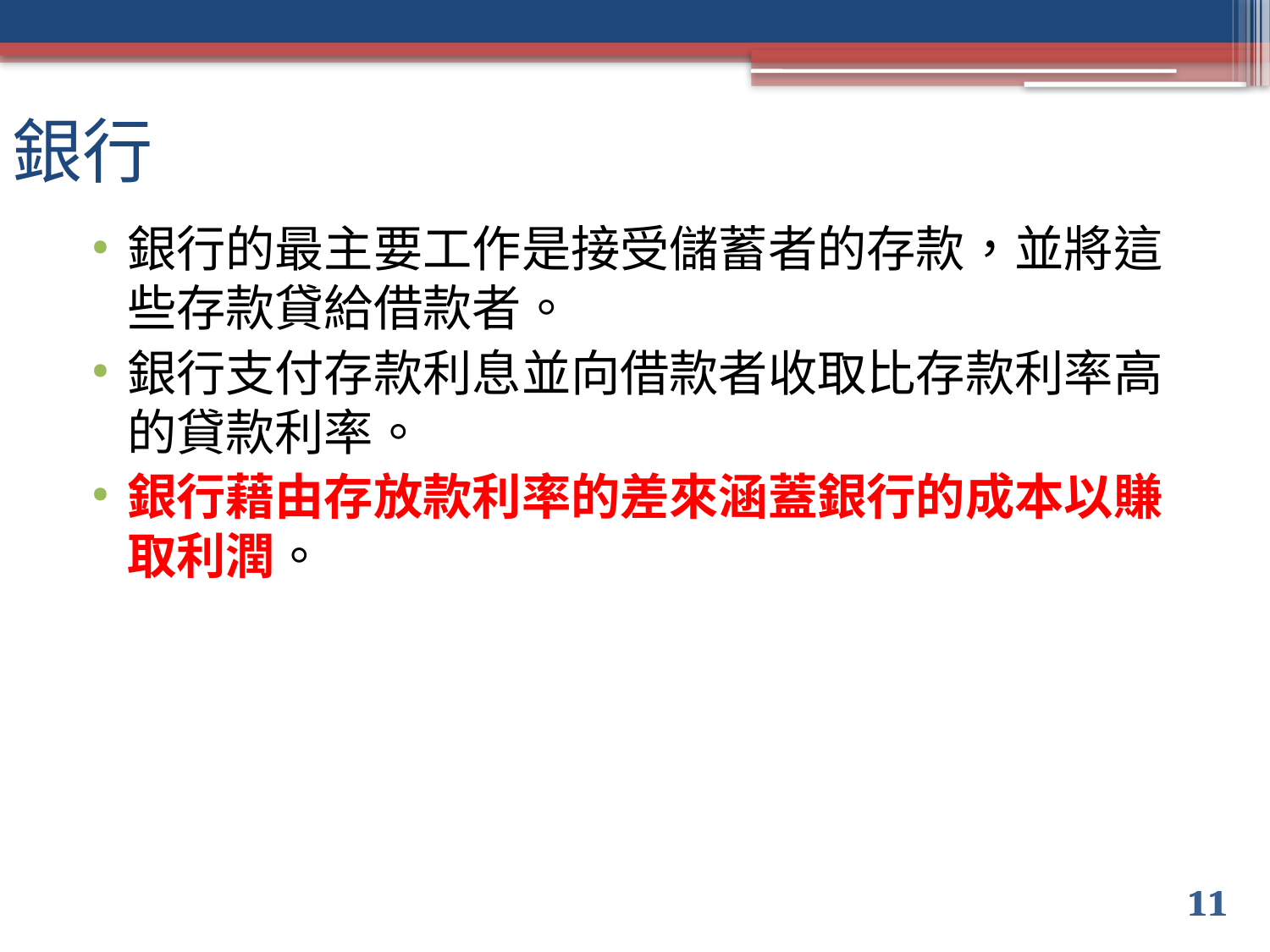

# 銀行
銀行的最主要工作是接受儲蓄者的存款，並將這些存款貸給借款者。
銀行支付存款利息並向借款者收取比存款利率高的貸款利率。
銀行藉由存放款利率的差來涵蓋銀行的成本以賺取利潤。
11